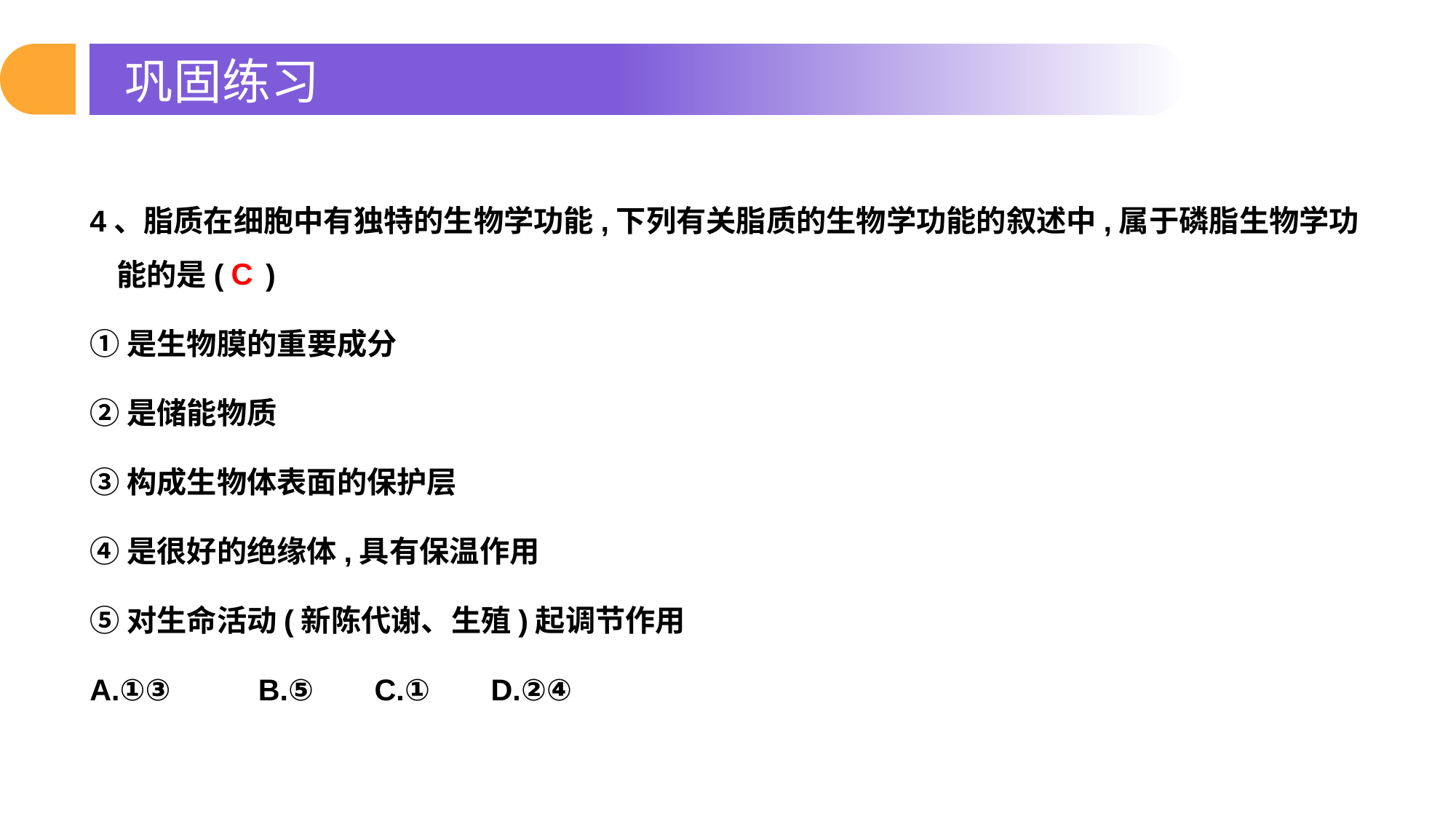

巩固练习
4、脂质在细胞中有独特的生物学功能,下列有关脂质的生物学功能的叙述中,属于磷脂生物学功能的是(     )
①是生物膜的重要成分
②是储能物质
③构成生物体表面的保护层
④是很好的绝缘体,具有保温作用
⑤对生命活动(新陈代谢、生殖)起调节作用
A.①③	    B.⑤	     C.①	      D.②④

C